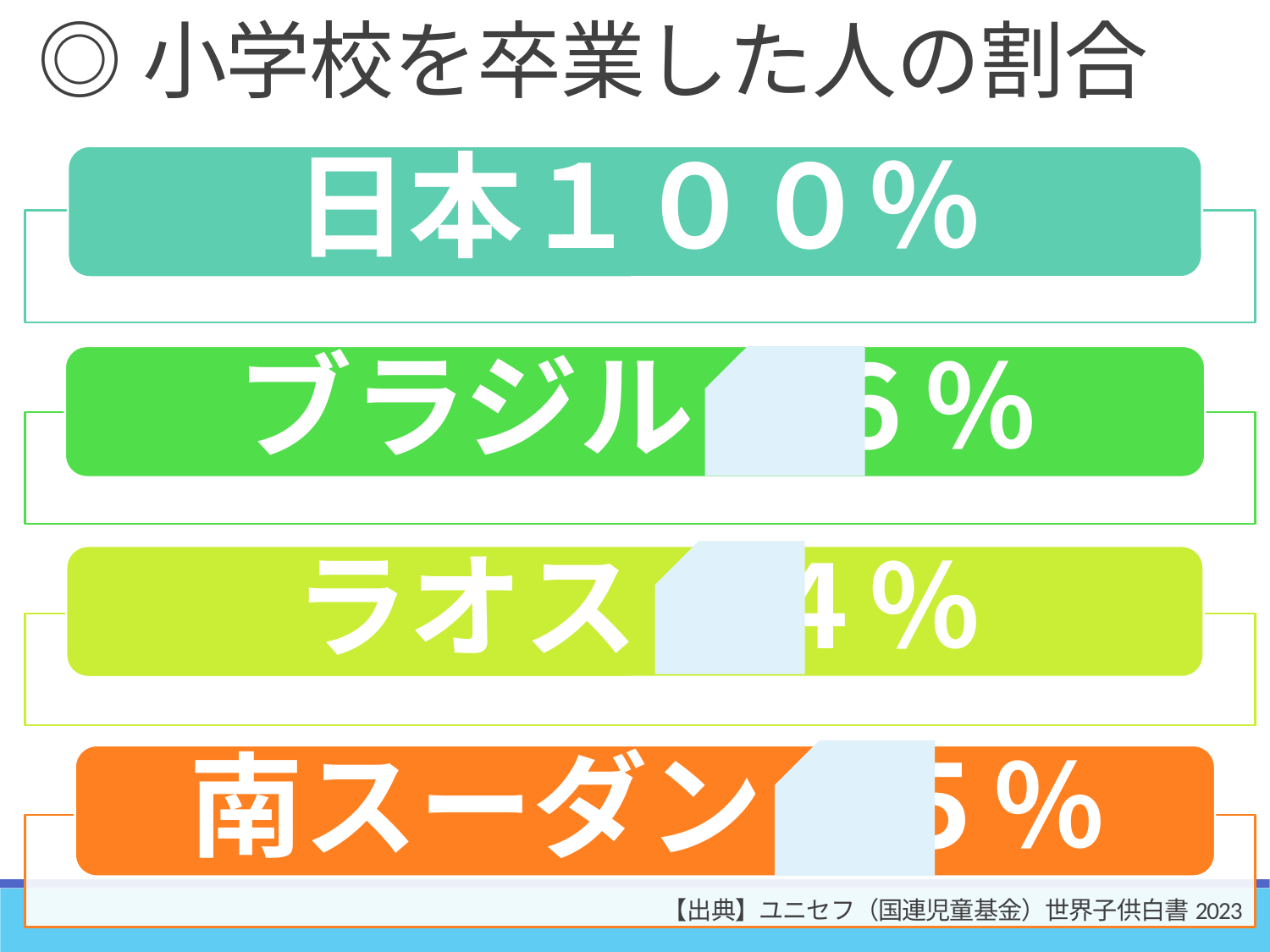

◎小学校を卒業した人の割合

日本１００％
ブラジル９６％
ラオス８４％
南スーダン２５％

【出典】ユニセフ（国連児童基金）世界子供白書2023